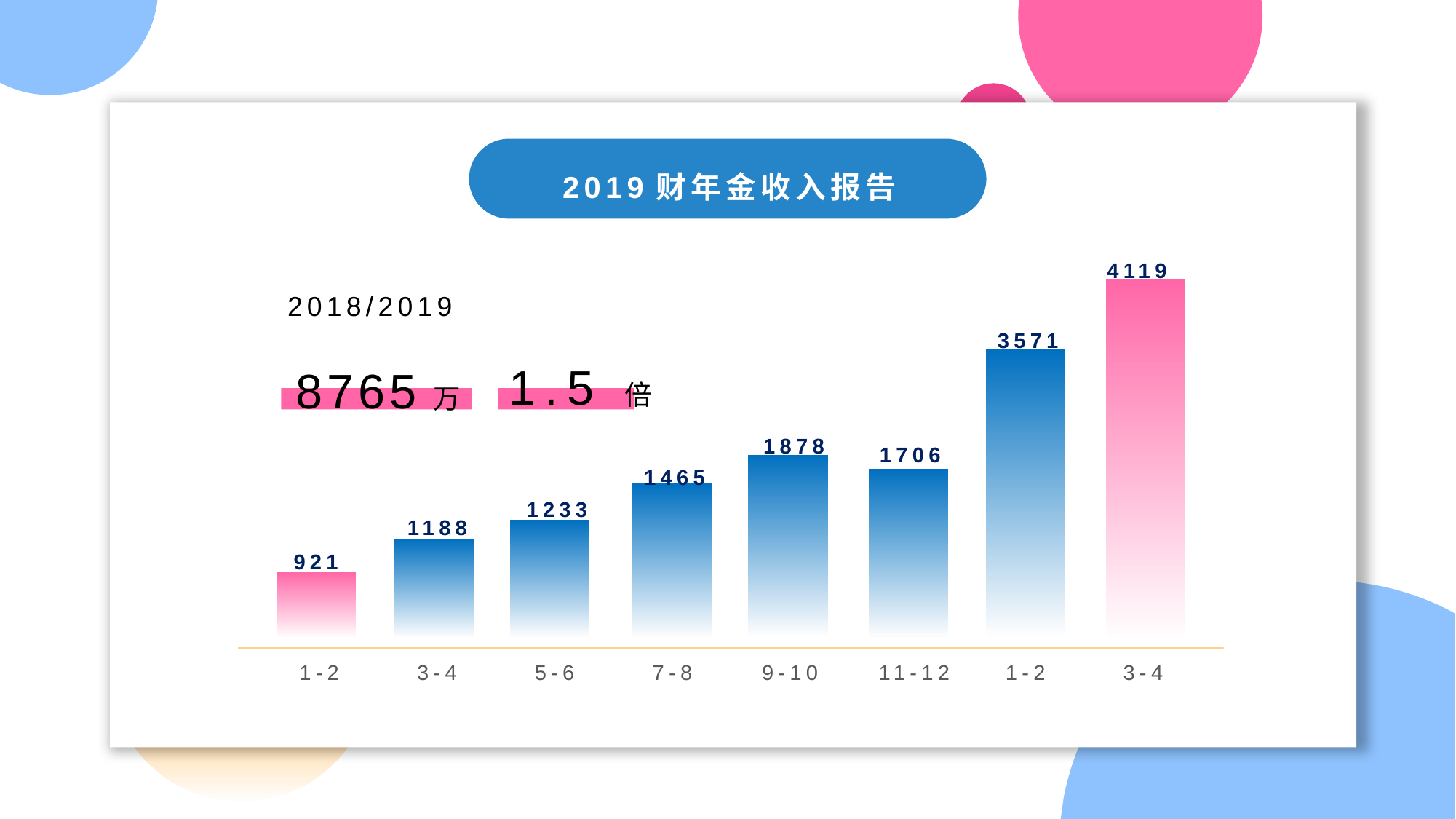

2019财年金收入报告
4119
2018/2019

3571
1.5倍
8765万

1878
1706
1465

1233

1188

921

1-2
3-4
5-6
7-8
9-10
11-12
1-2
3-4